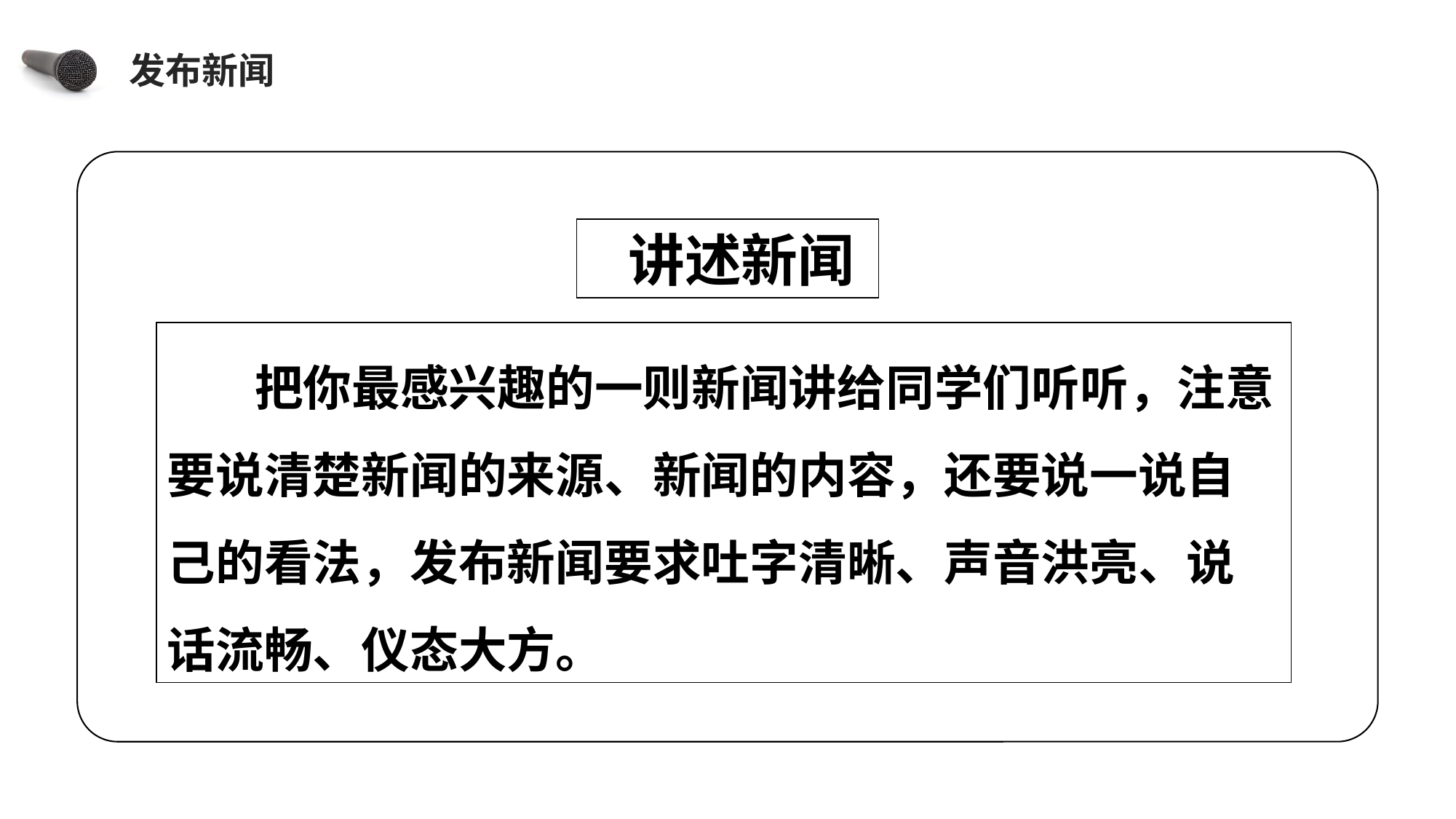

发布新闻
讲述新闻
   把你最感兴趣的一则新闻讲给同学们听听，注意要说清楚新闻的来源、新闻的内容，还要说一说自己的看法，发布新闻要求吐字清晰、声音洪亮、说话流畅、仪态大方。